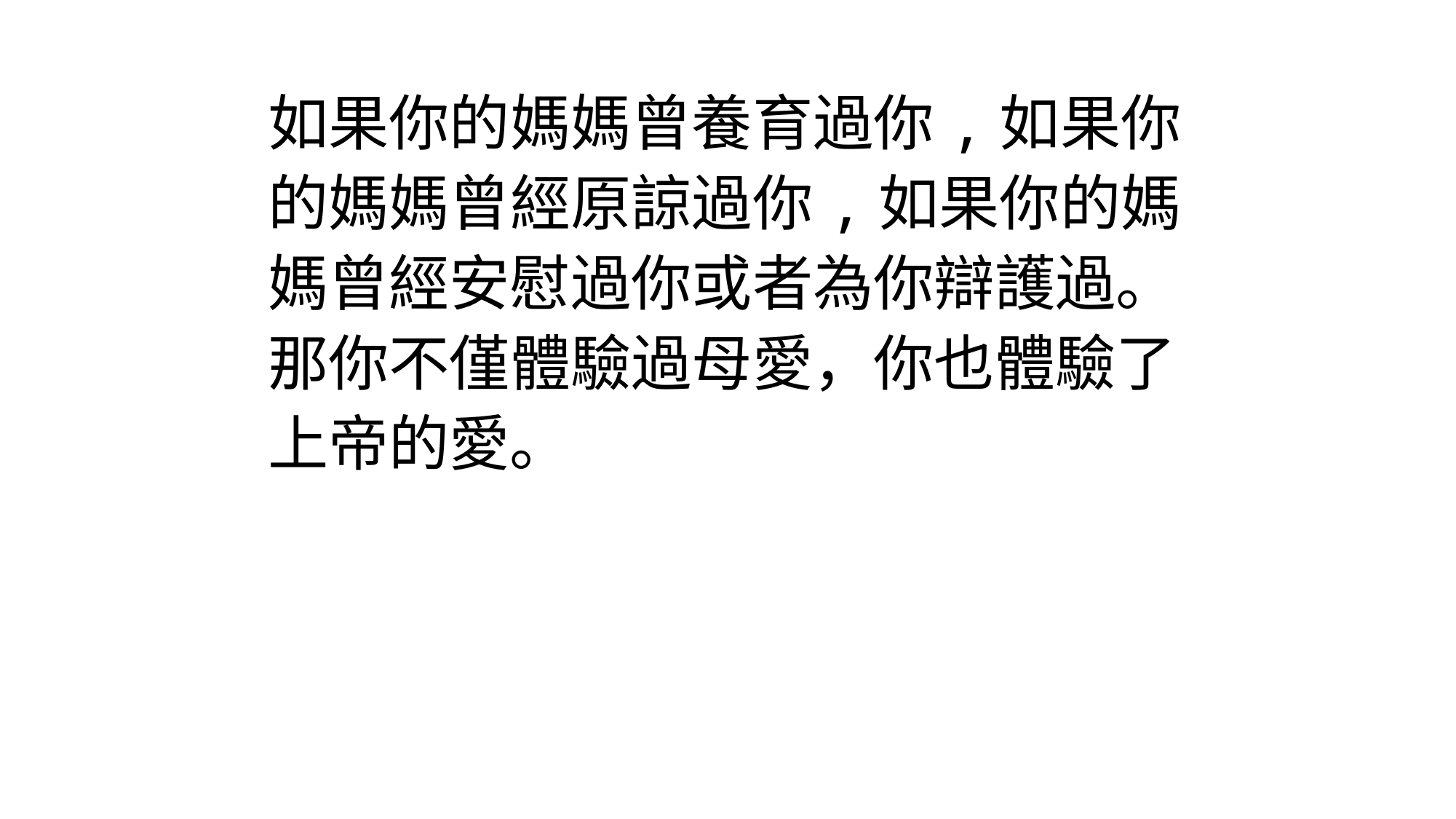

如果你的媽媽曾養育過你,如果你的媽媽曾經原諒過你,如果你的媽媽曾經安慰過你或者為你辯護過。那你不僅體驗過母愛，你也體驗了上帝的愛。